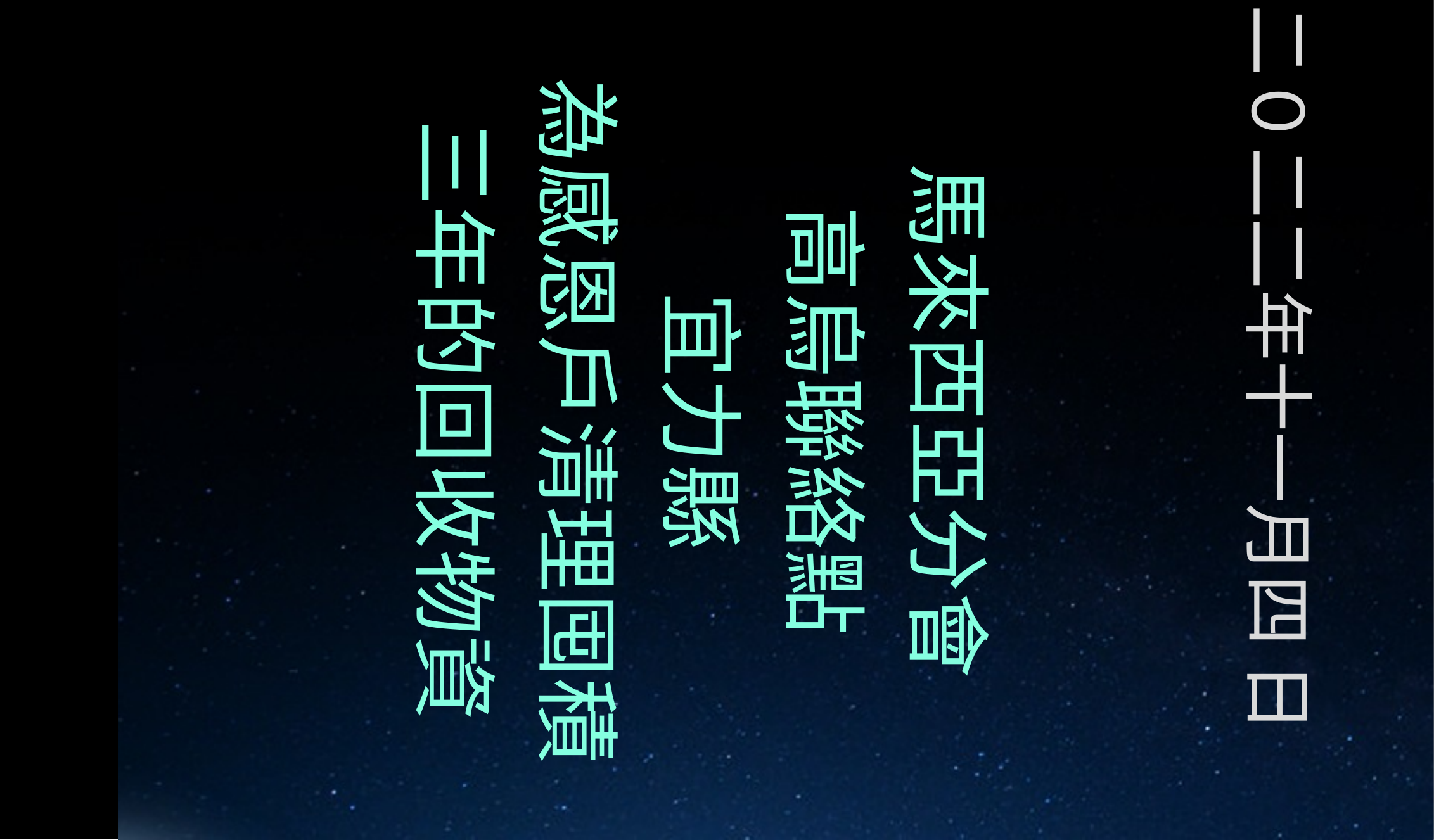

二０二二年十一月四 日

馬來西亞分會
高烏聯絡點
宜力縣
為感恩戶清理囤積三年的回收物資